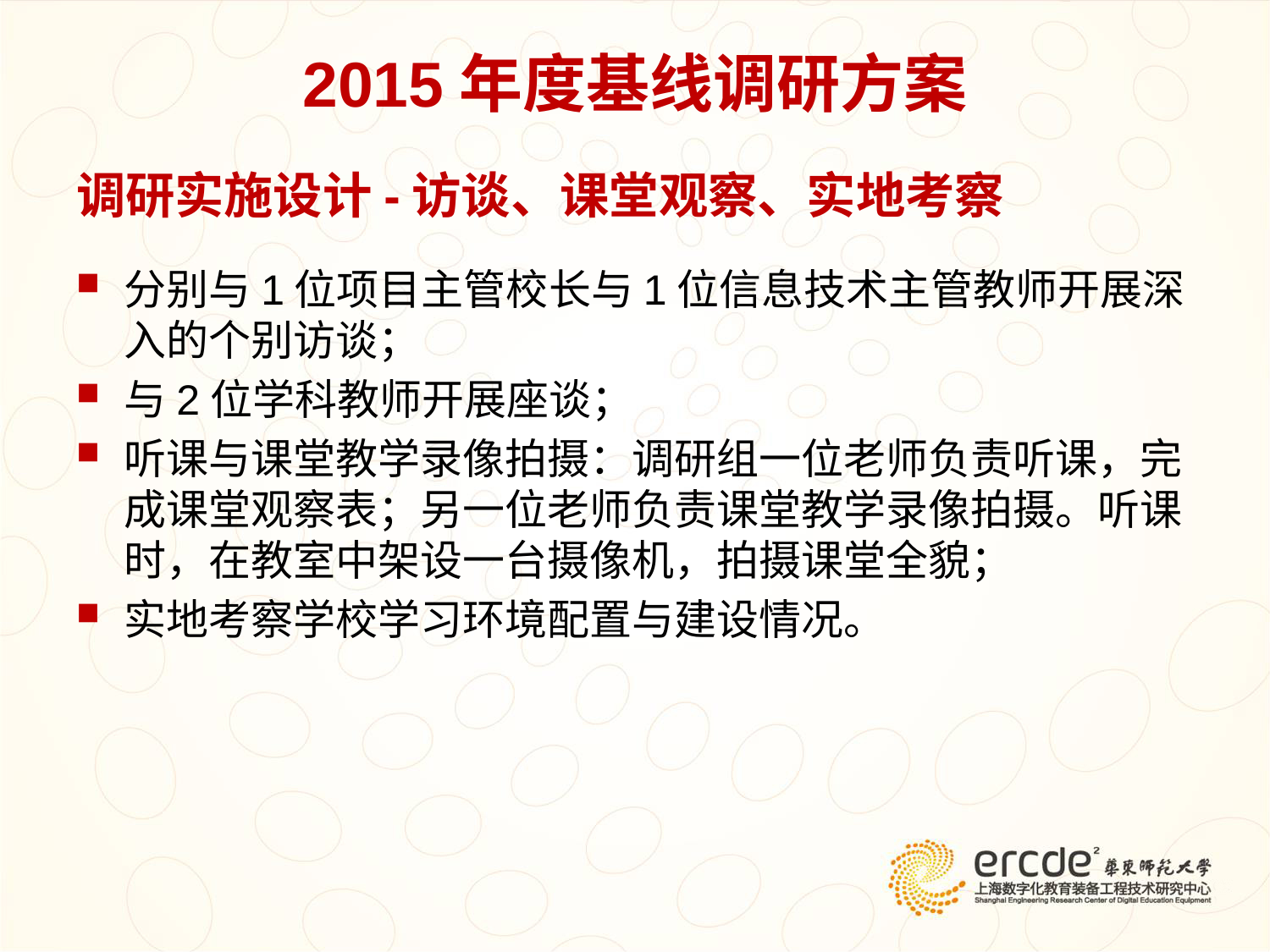

2015年度基线调研方案
调研实施设计-访谈、课堂观察、实地考察
分别与1位项目主管校长与1位信息技术主管教师开展深入的个别访谈；
与2位学科教师开展座谈；
听课与课堂教学录像拍摄：调研组一位老师负责听课，完成课堂观察表；另一位老师负责课堂教学录像拍摄。听课时，在教室中架设一台摄像机，拍摄课堂全貌；
实地考察学校学习环境配置与建设情况。